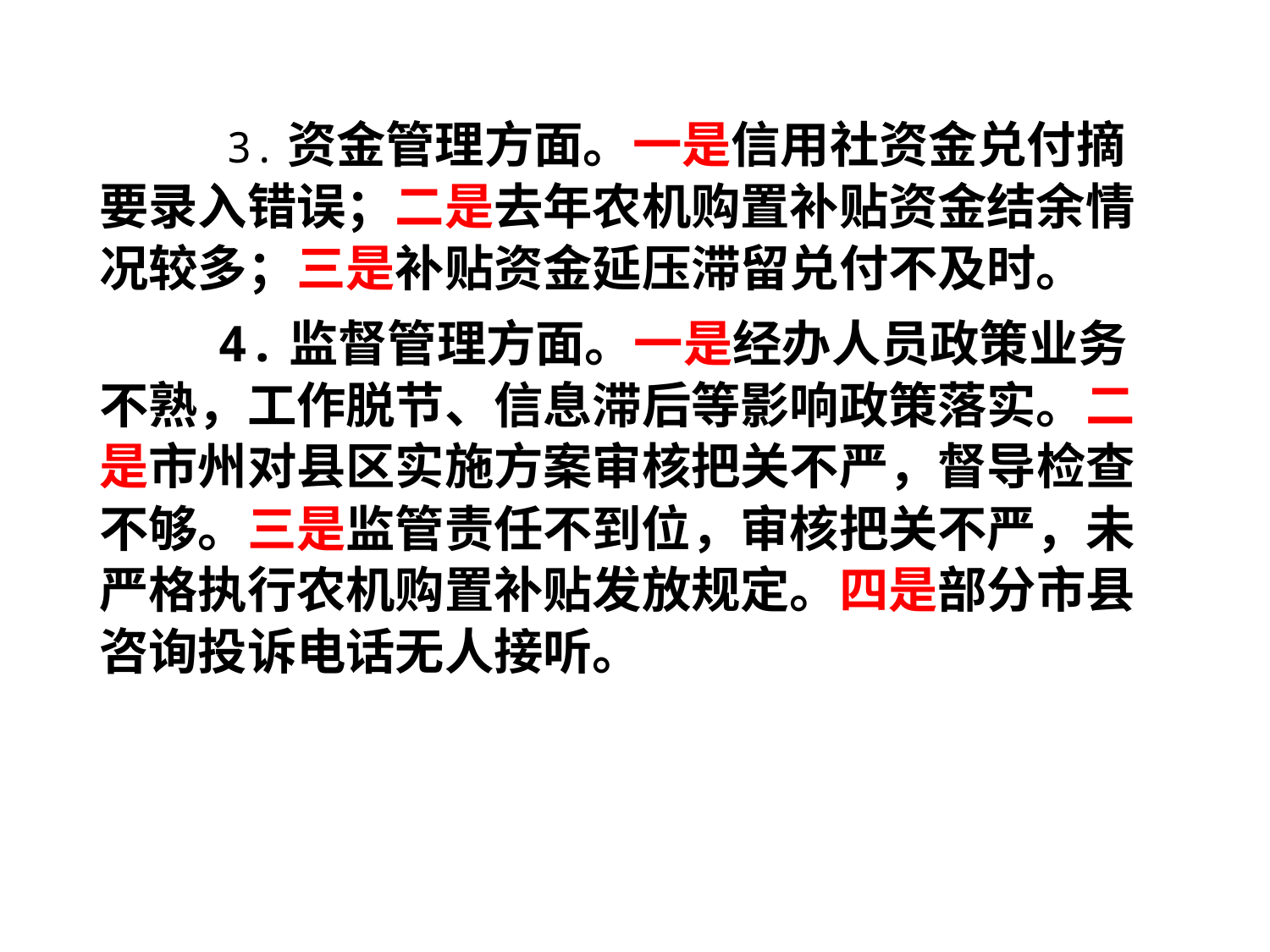

3.资金管理方面。一是信用社资金兑付摘要录入错误；二是去年农机购置补贴资金结余情况较多；三是补贴资金延压滞留兑付不及时。
    4.监督管理方面。一是经办人员政策业务不熟，工作脱节、信息滞后等影响政策落实。二是市州对县区实施方案审核把关不严，督导检查不够。三是监管责任不到位，审核把关不严，未严格执行农机购置补贴发放规定。四是部分市县咨询投诉电话无人接听。